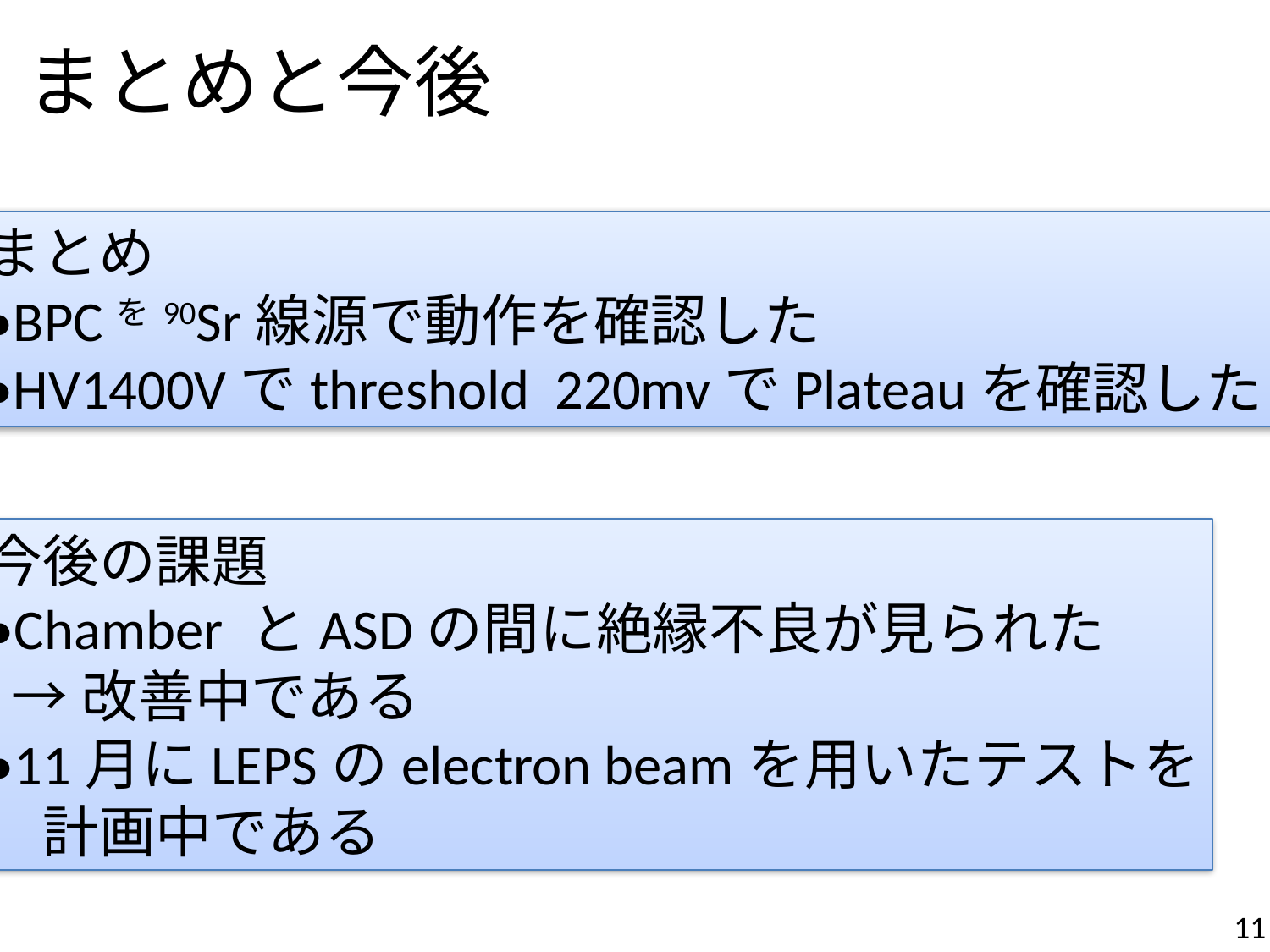

まとめと今後
まとめ
•BPCを90Sr線源で動作を確認した
•HV1400Vでthreshold  220mvでPlateauを確認した
今後の課題
•Chamber とASDの間に絶縁不良が見られた
  →改善中である
•11月にLEPSのelectron beamを用いたテストを
　計画中である
11